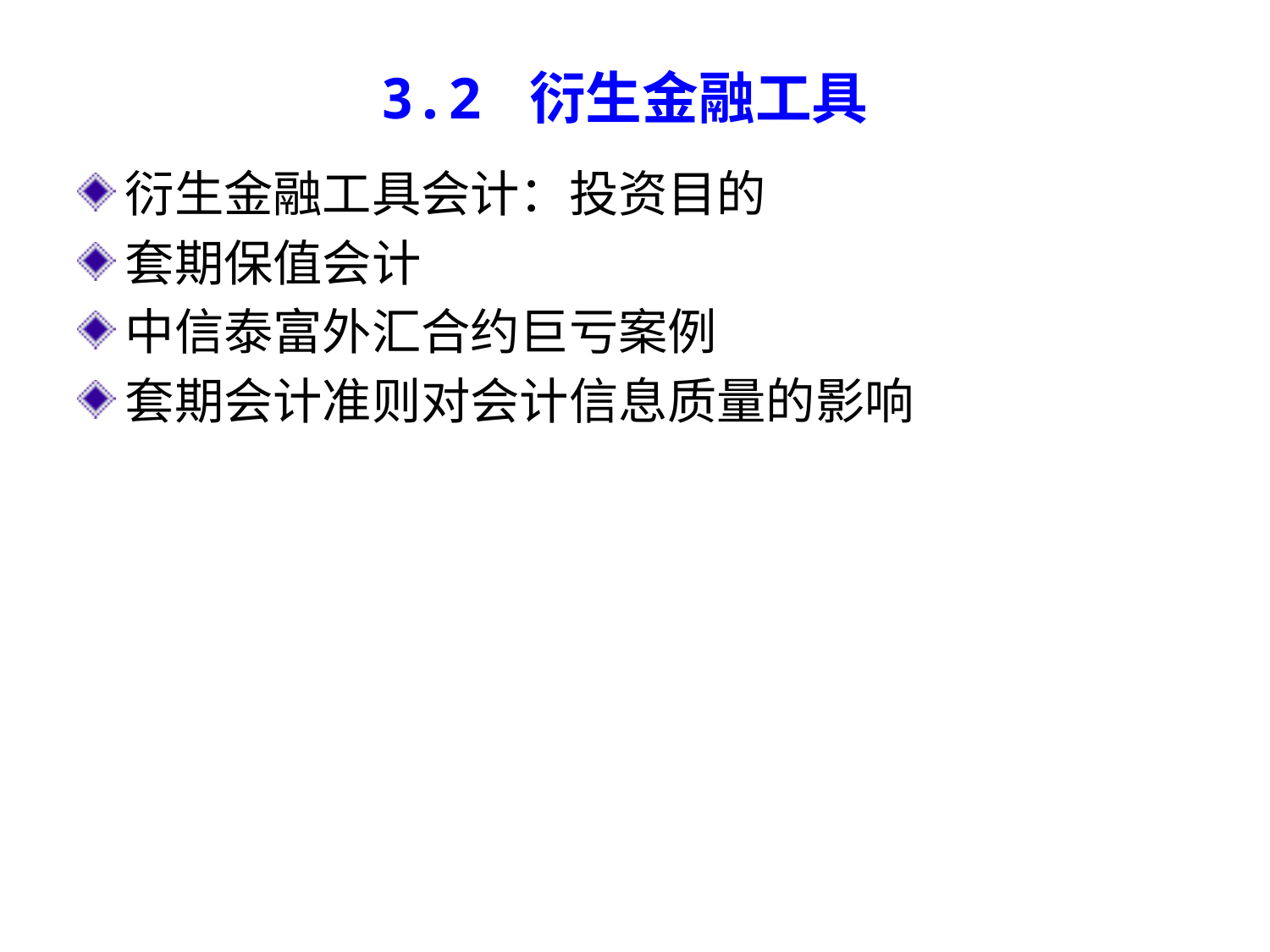

# 3.2 衍生金融工具
衍生金融工具会计：投资目的
套期保值会计
中信泰富外汇合约巨亏案例
套期会计准则对会计信息质量的影响